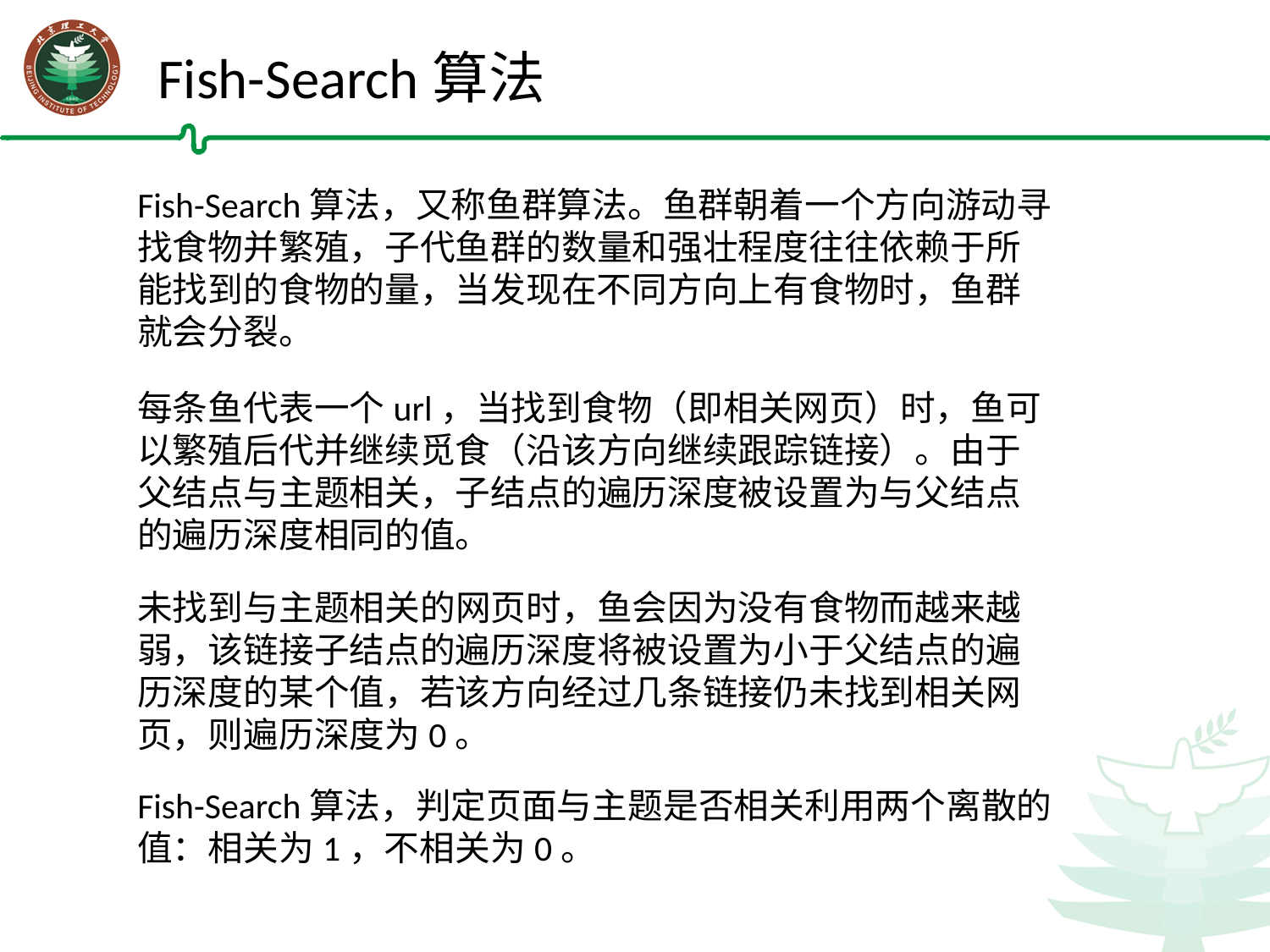

Fish-Search算法
Fish-Search算法，又称鱼群算法。鱼群朝着一个方向游动寻找食物并繁殖，子代鱼群的数量和强壮程度往往依赖于所能找到的食物的量，当发现在不同方向上有食物时，鱼群就会分裂。
每条鱼代表一个url，当找到食物（即相关网页）时，鱼可以繁殖后代并继续觅食（沿该方向继续跟踪链接）。由于父结点与主题相关，子结点的遍历深度被设置为与父结点的遍历深度相同的值。
未找到与主题相关的网页时，鱼会因为没有食物而越来越弱，该链接子结点的遍历深度将被设置为小于父结点的遍历深度的某个值，若该方向经过几条链接仍未找到相关网页，则遍历深度为0。
Fish-Search算法，判定页面与主题是否相关利用两个离散的值：相关为1，不相关为0。